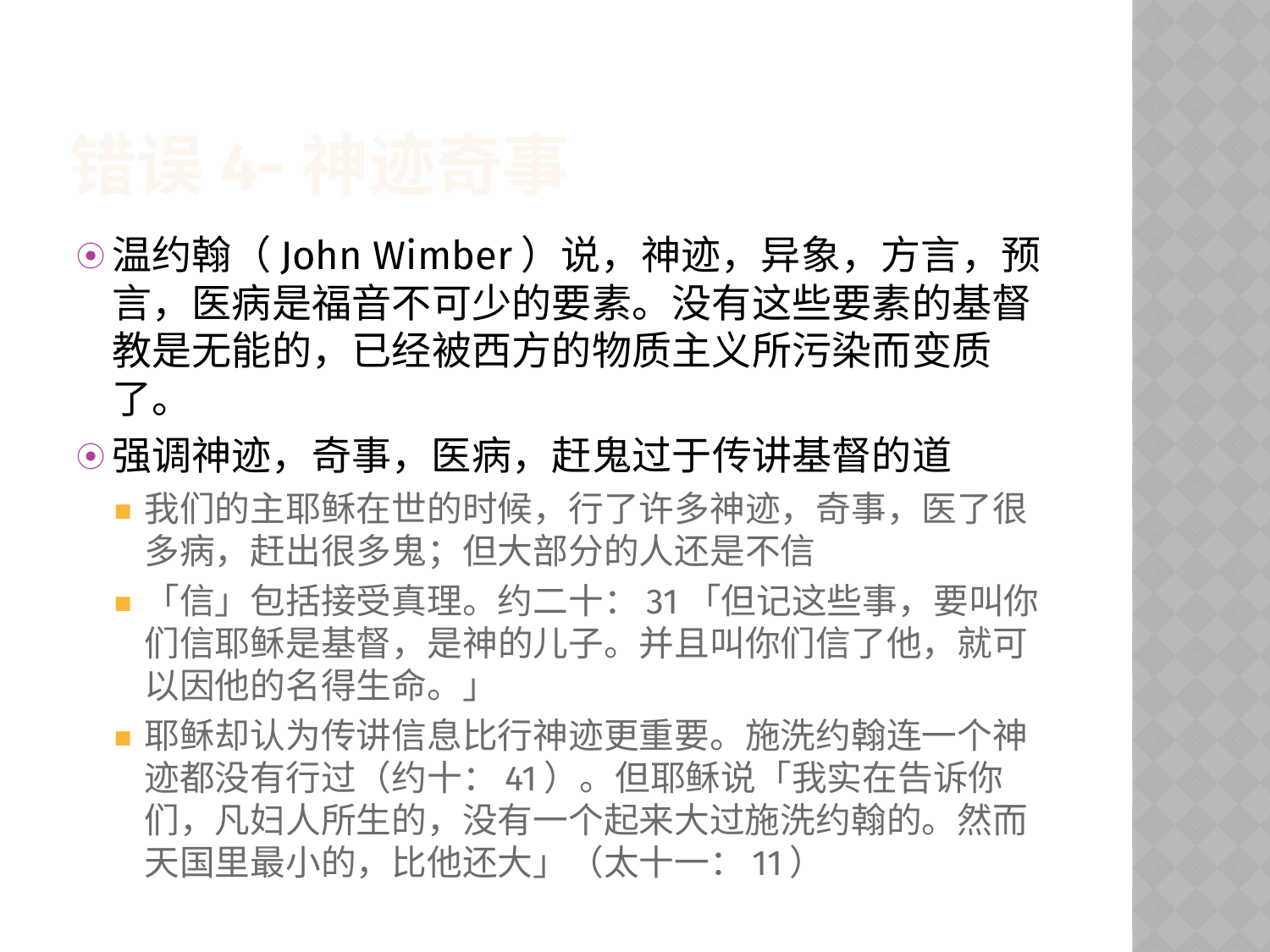

# 错误4-神迹奇事
温约翰（John Wimber）说，神迹，异象，方言，预言，医病是福音不可少的要素。没有这些要素的基督教是无能的，已经被西方的物质主义所污染而变质了。
强调神迹，奇事，医病，赶鬼过于传讲基督的道
我们的主耶稣在世的时候，行了许多神迹，奇事，医了很多病，赶出很多鬼；但大部分的人还是不信
「信」包括接受真理。约二十：31「但记这些事，要叫你们信耶稣是基督，是神的儿子。并且叫你们信了他，就可以因他的名得生命。」
耶稣却认为传讲信息比行神迹更重要。施洗约翰连一个神迹都没有行过（约十：41）。但耶稣说「我实在告诉你们，凡妇人所生的，没有一个起来大过施洗约翰的。然而天国里最小的，比他还大」（太十一：11）